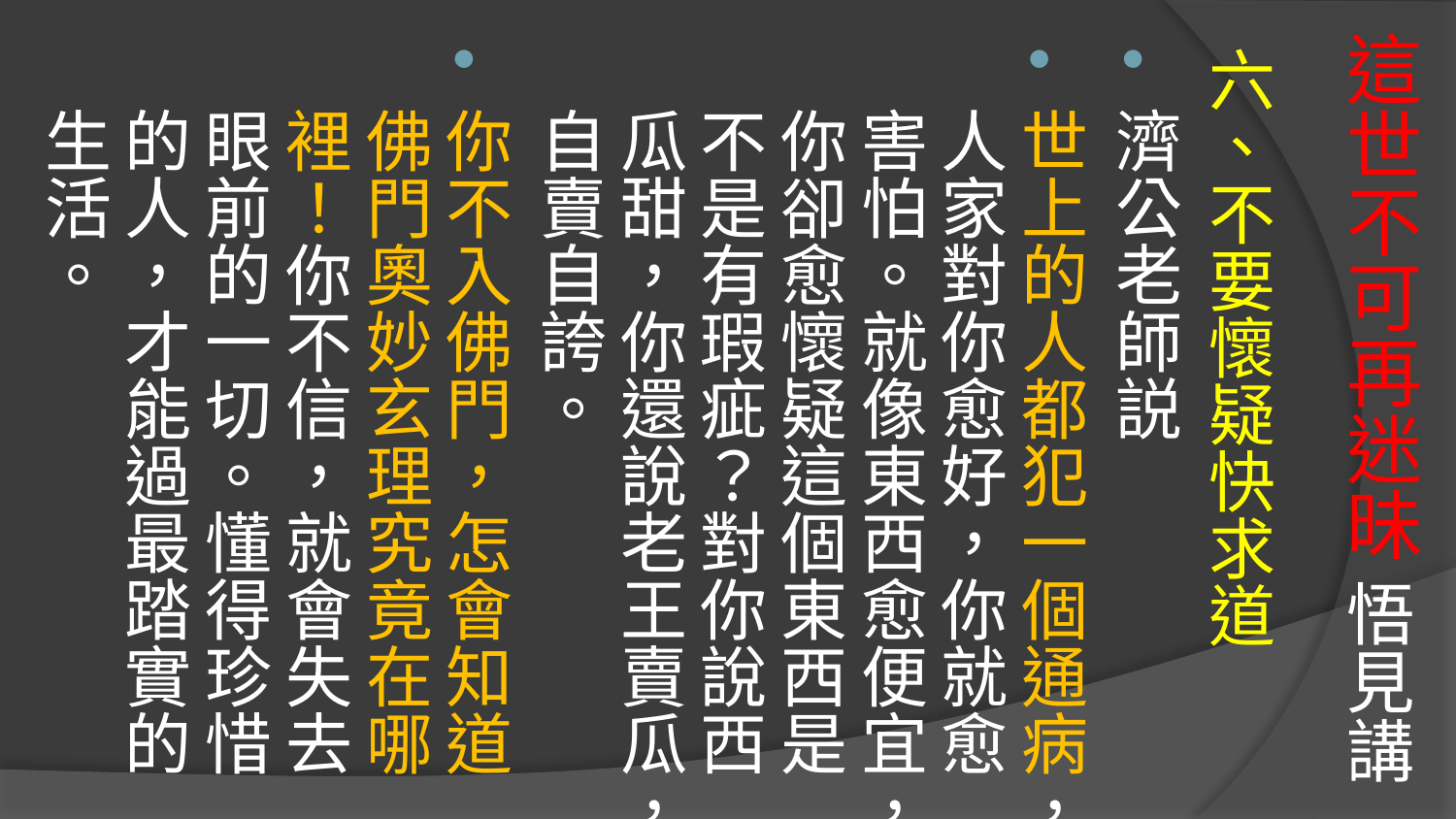

# 這世不可再迷昧 悟見講
六、不要懷疑快求道
濟公老師説
世上的人都犯一個通病，人家對你愈好，你就愈害怕。就像東西愈便宜，你卻愈懷疑這個東西是不是有瑕疵？對你說西瓜甜，你還說老王賣瓜，自賣自誇。
你不入佛門，怎會知道佛門奧妙玄理究竟在哪裡！你不信，就會失去眼前的一切。懂得珍惜的人，才能過最踏實的生活。